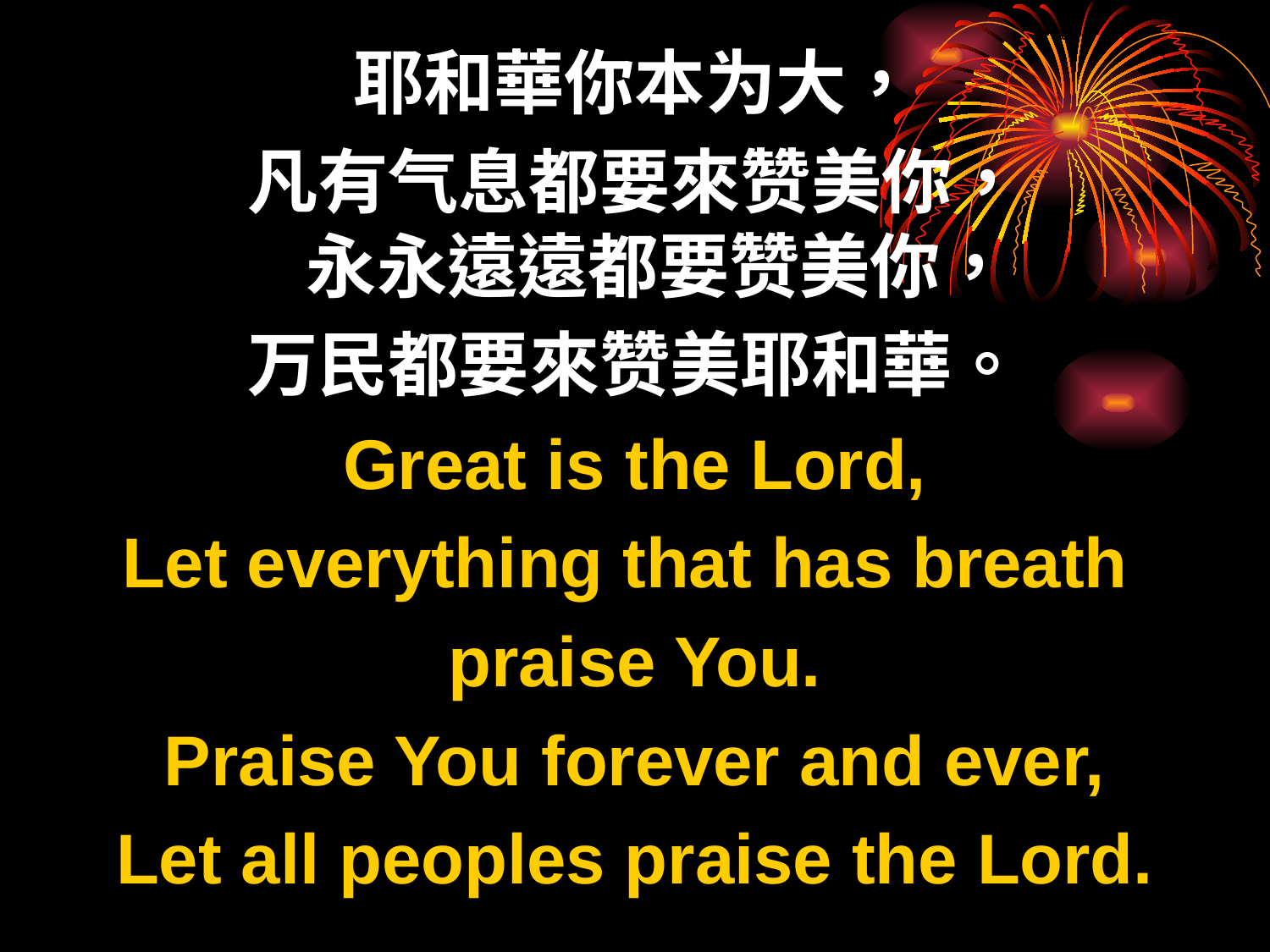

耶和華你本为大，
凡有气息都要來赞美你，
永永遠遠都要赞美你，
万民都要來赞美耶和華。
Great is the Lord,
Let everything that has breath
praise You.
Praise You forever and ever,
Let all peoples praise the Lord.